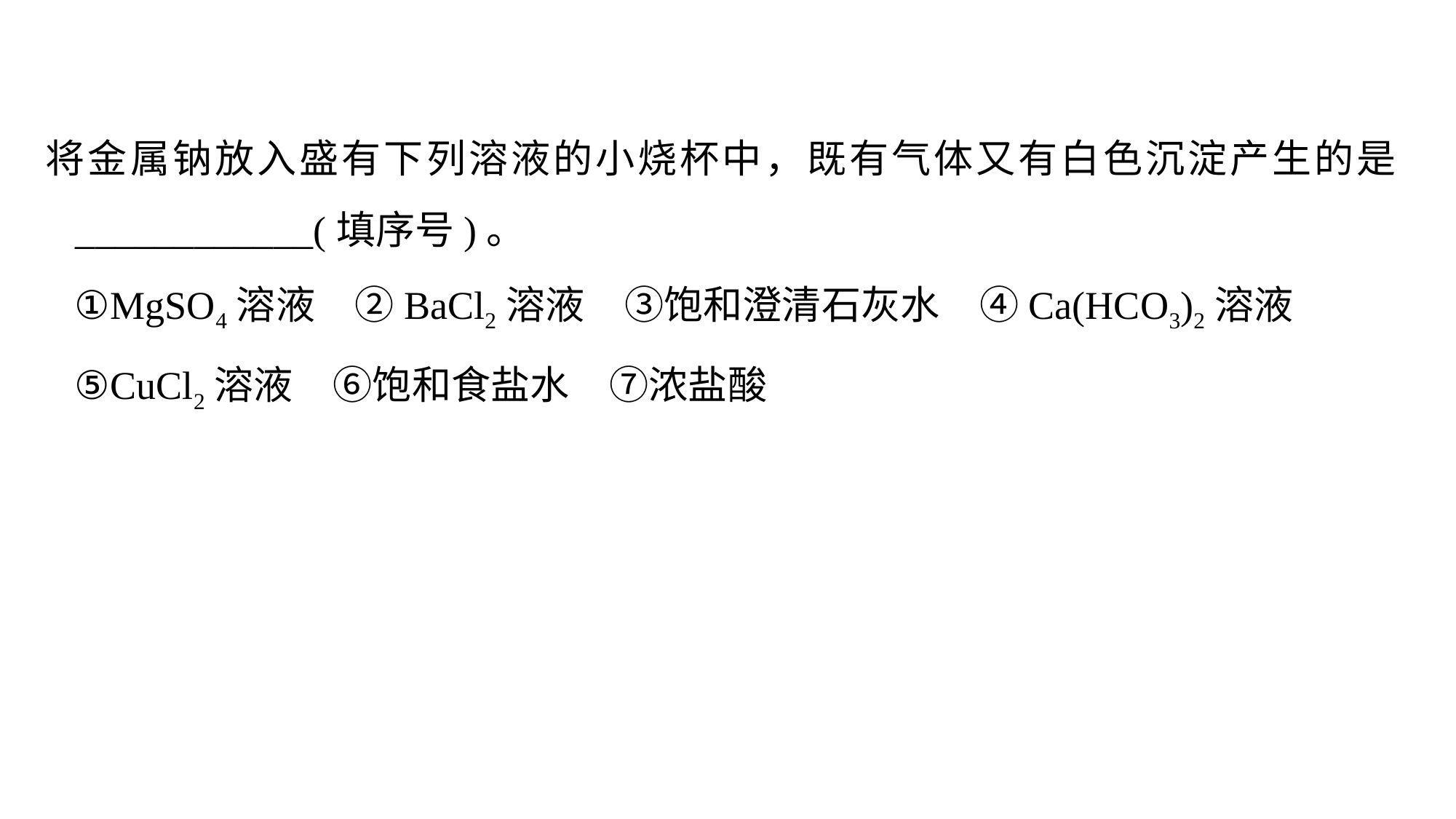

将金属钠放入盛有下列溶液的小烧杯中，既有气体又有白色沉淀产生的是____________(填序号)。
①MgSO4溶液　②BaCl2溶液　③饱和澄清石灰水　④Ca(HCO3)2溶液
⑤CuCl2溶液　⑥饱和食盐水　⑦浓盐酸